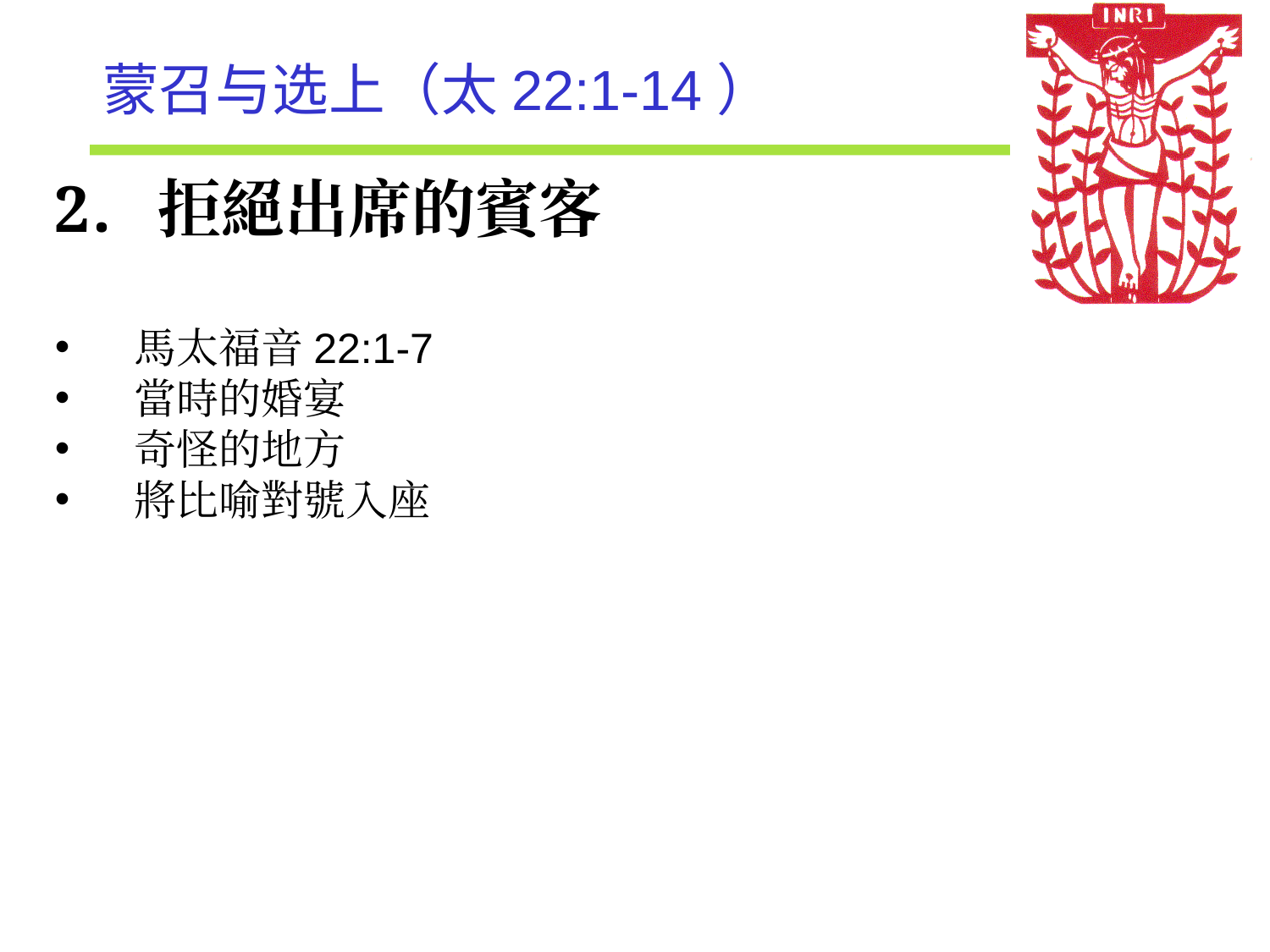

# 蒙召与选上（太22:1-14）

拒絕出席的賓客

馬太福音22:1-7
當時的婚宴
奇怪的地方
將比喻對號入座